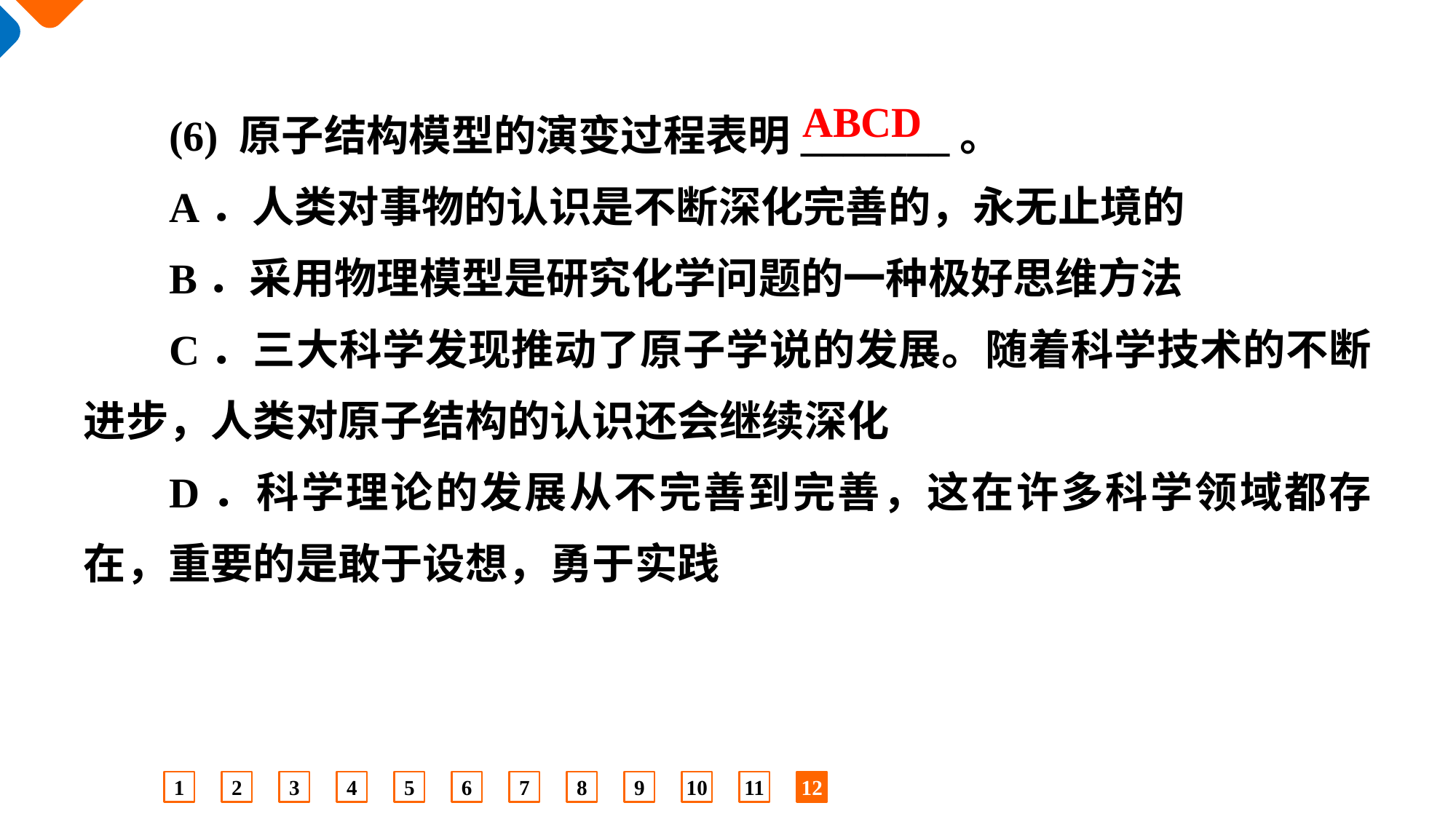

(6) 原子结构模型的演变过程表明_______。
A．人类对事物的认识是不断深化完善的，永无止境的
B．采用物理模型是研究化学问题的一种极好思维方法
C．三大科学发现推动了原子学说的发展。随着科学技术的不断进步，人类对原子结构的认识还会继续深化
D．科学理论的发展从不完善到完善，这在许多科学领域都存在，重要的是敢于设想，勇于实践

ABCD
1
2
3
4
5
6
7
8
9
10
11
12